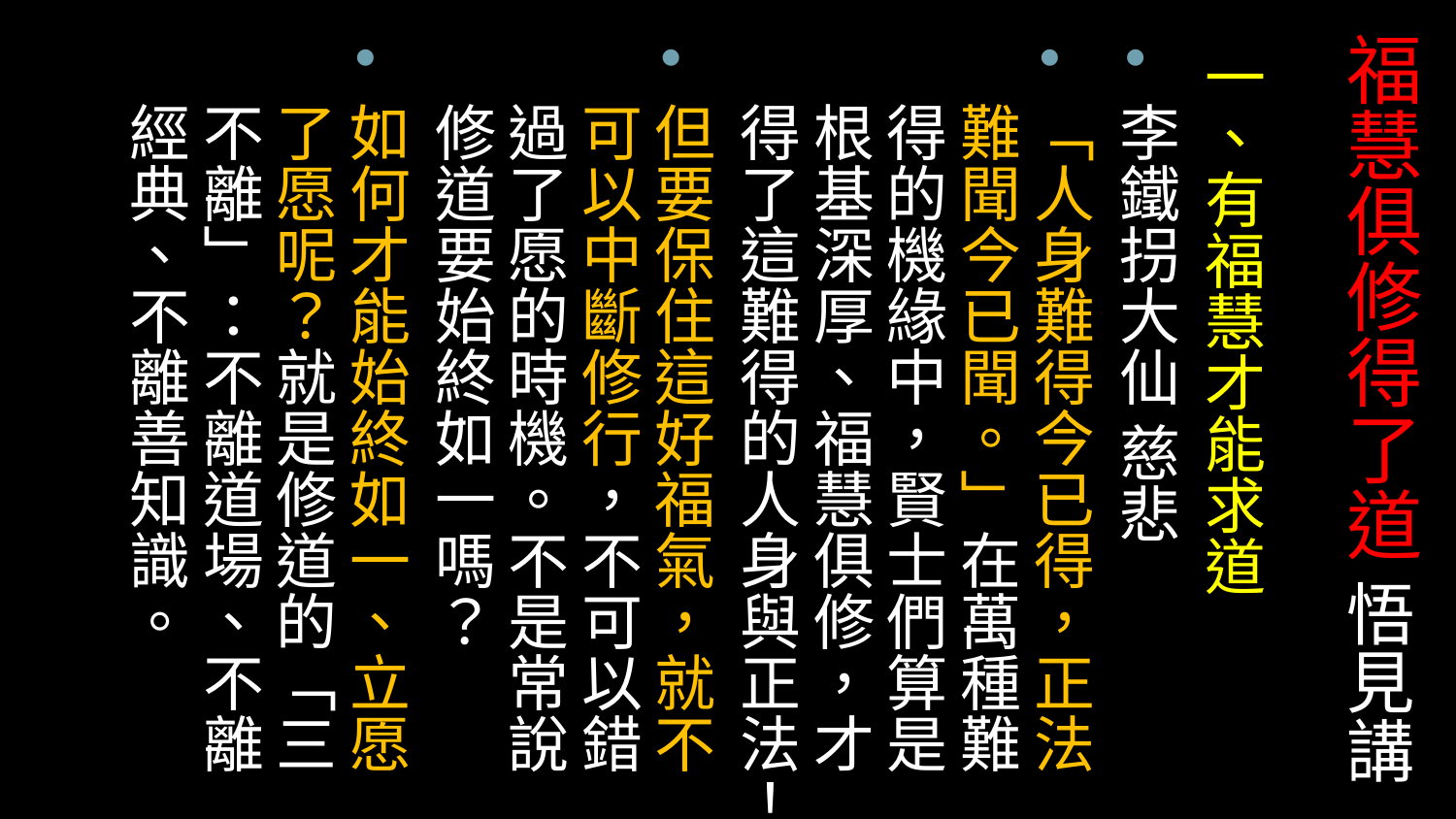

# 福慧俱修得了道 悟見講
一、有福慧才能求道
李鐵拐大仙 慈悲
「人身難得今已得，正法難聞今已聞。」在萬種難得的機緣中，賢士們算是根基深厚、福慧俱修，才得了這難得的人身與正法！
但要保住這好福氣，就不可以中斷修行，不可以錯過了愿的時機。不是常說修道要始終如一嗎？
如何才能始終如一、立愿了愿呢？就是修道的「三不離」：不離道場、不離經典、不離善知識。